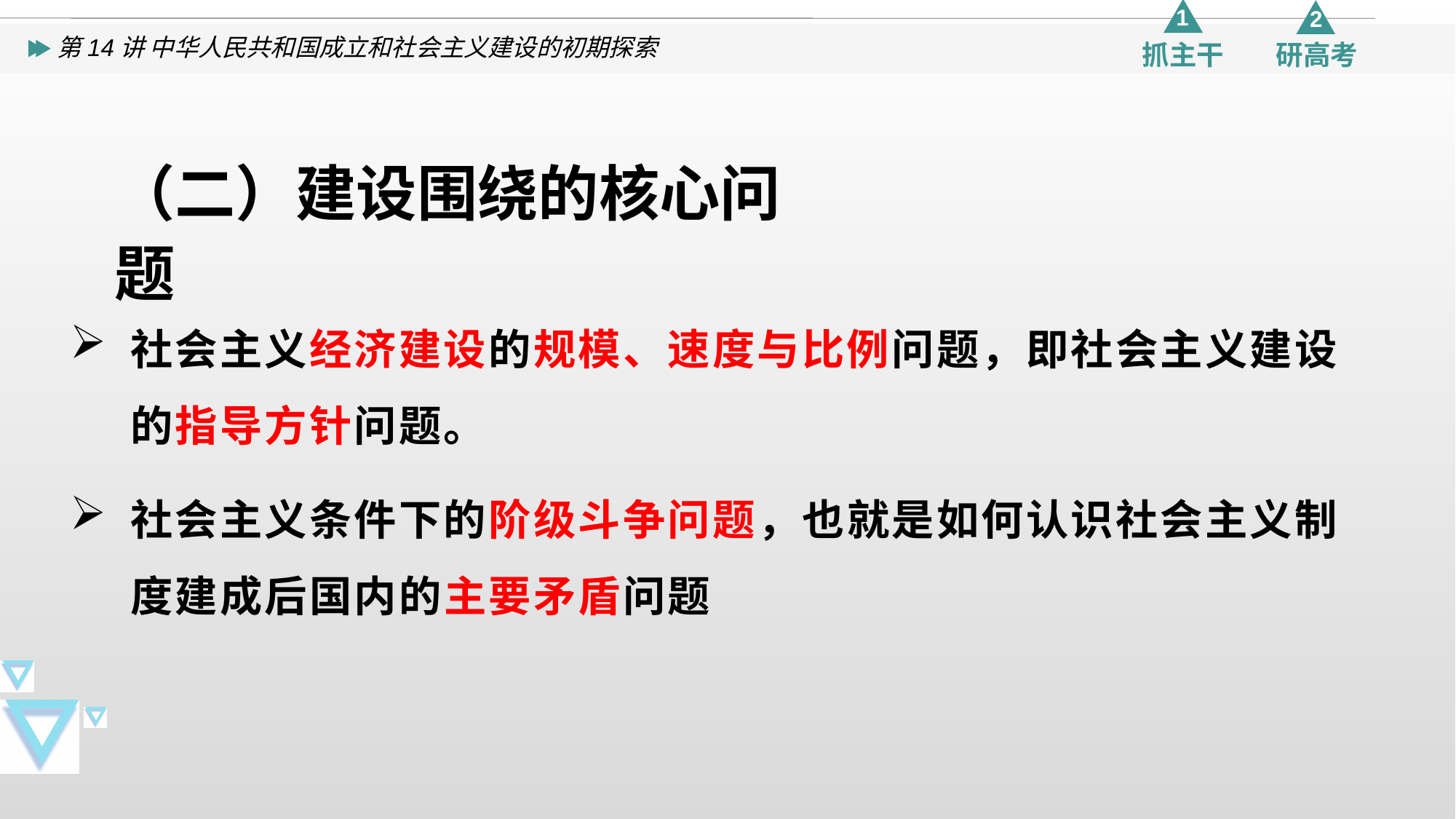

（二）建设围绕的核心问题
社会主义经济建设的规模、速度与比例问题，即社会主义建设的指导方针问题。
社会主义条件下的阶级斗争问题，也就是如何认识社会主义制度建成后国内的主要矛盾问题